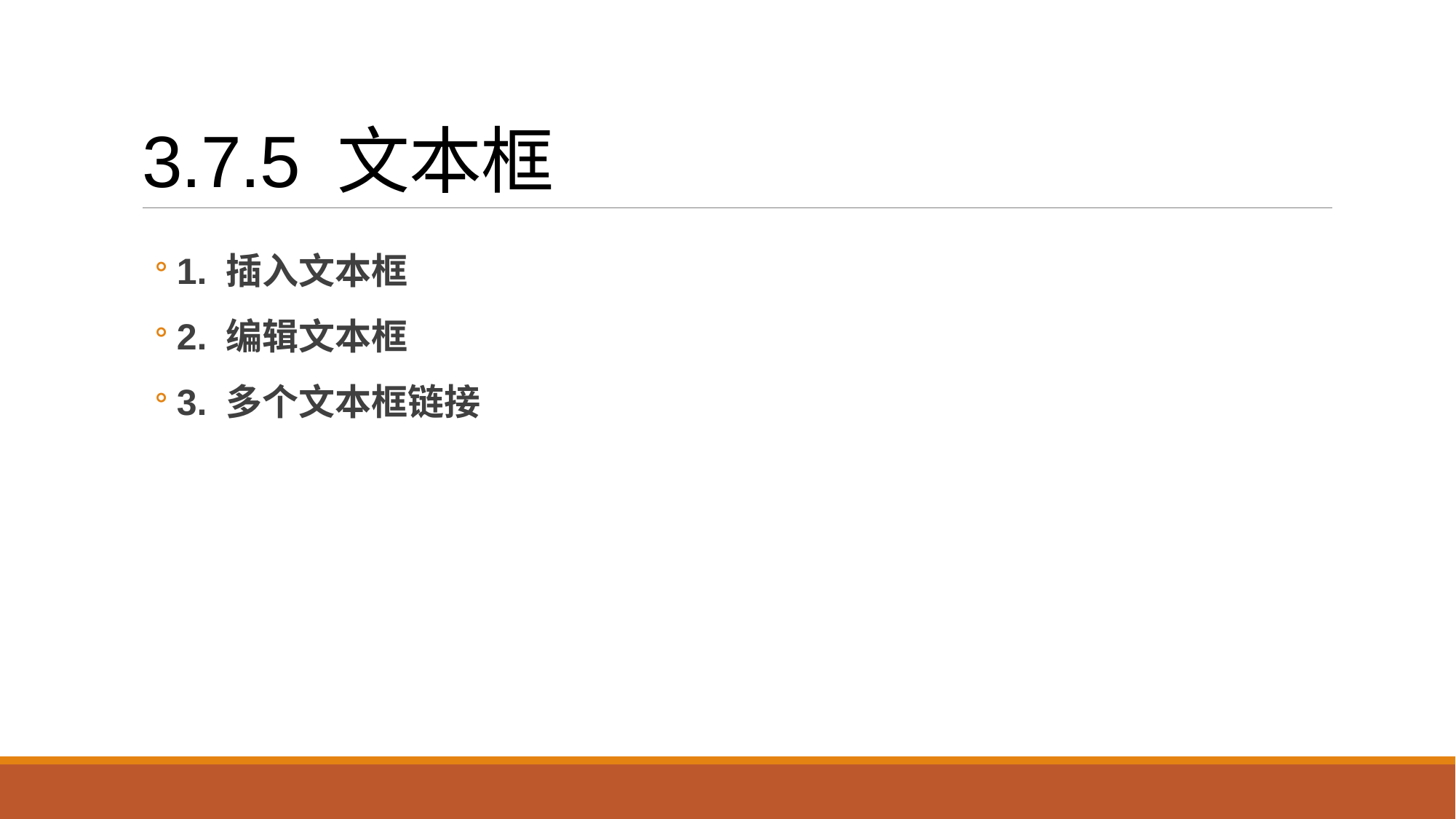

# 3.7.5 文本框
1. 插入文本框
2. 编辑文本框
3. 多个文本框链接